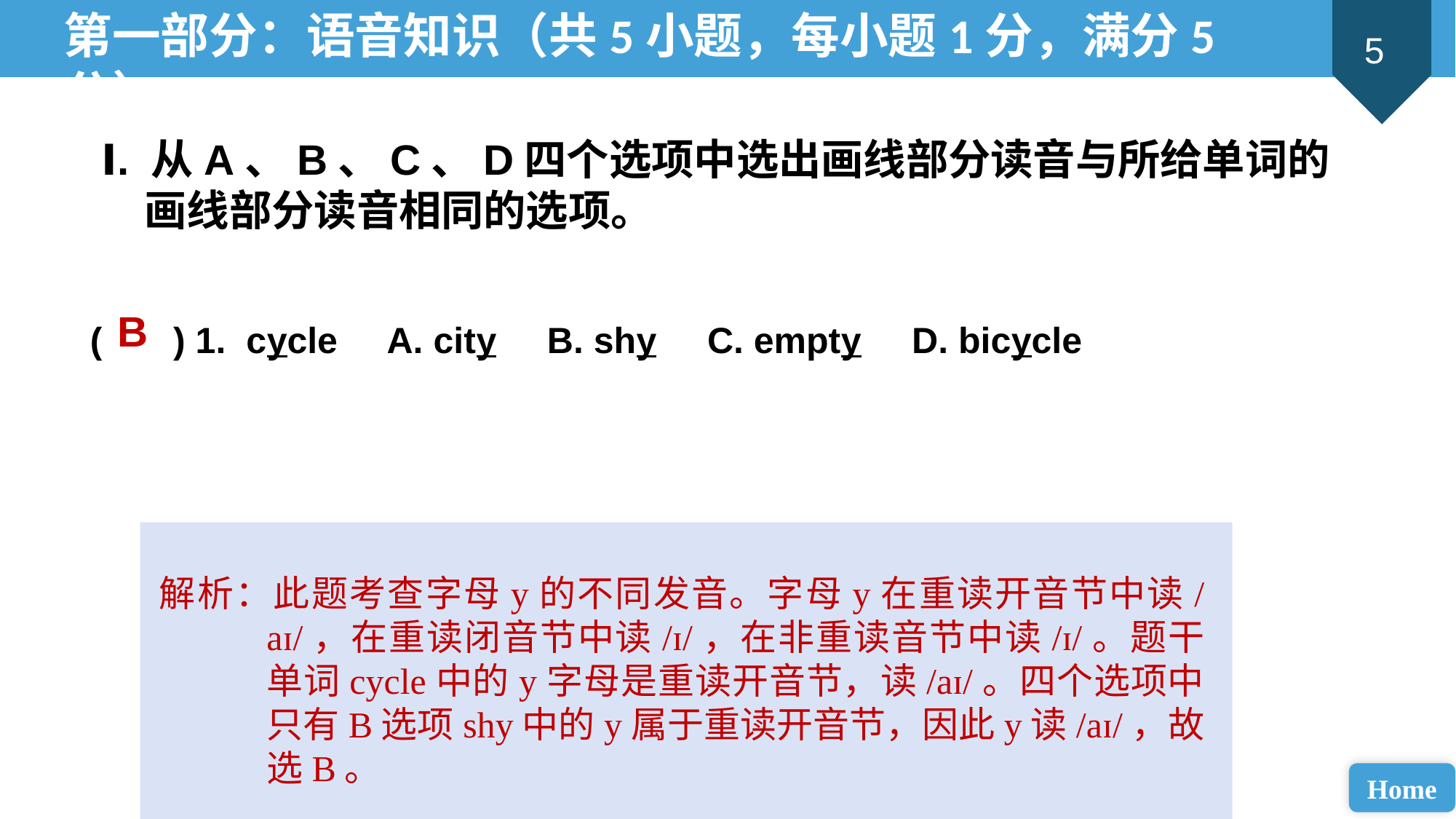

第一部分：语音知识（共5小题，每小题1分，满分5分）
Ⅰ. 从A、B、C、D四个选项中选出画线部分读音与所给单词的画线部分读音相同的选项。
B
(       ) 1.  cycle     A. city     B. shy     C. empty     D. bicycle

解析：此题考查字母y的不同发音。字母y在重读开音节中读/aɪ/，在重读闭音节中读/ɪ/，在非重读音节中读/ɪ/。题干单词cycle中的y字母是重读开音节，读/aɪ/。四个选项中只有B选项shy中的y属于重读开音节，因此y读/aɪ/，故选B。